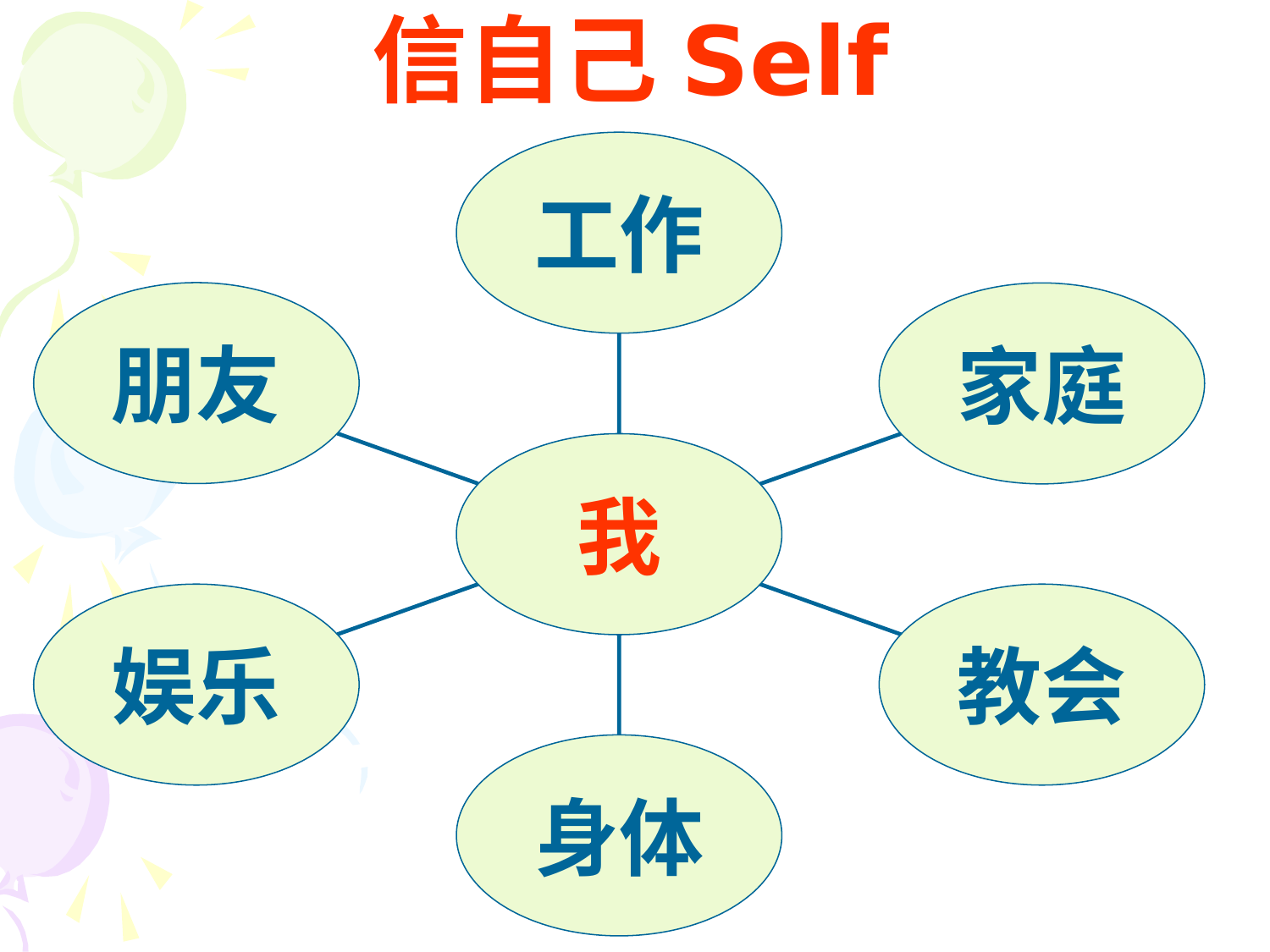

# 信自己Self
工作
朋友
家庭

我

娱乐

教会

身体